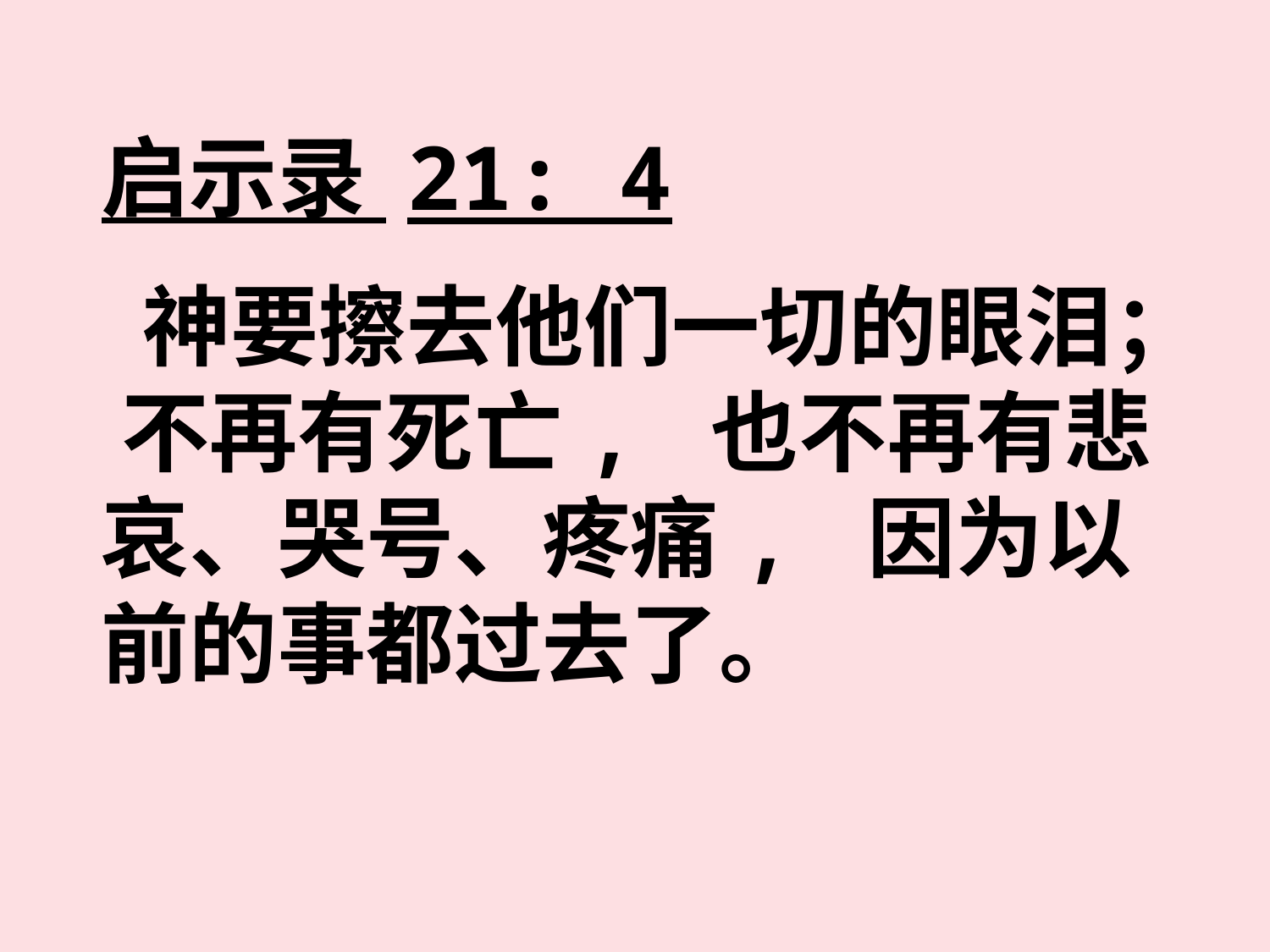

启示录 21: 4

 神要擦去他们一切的眼泪； 不再有死亡, 也不再有悲哀、哭号、疼痛, 因为以前的事都过去了。